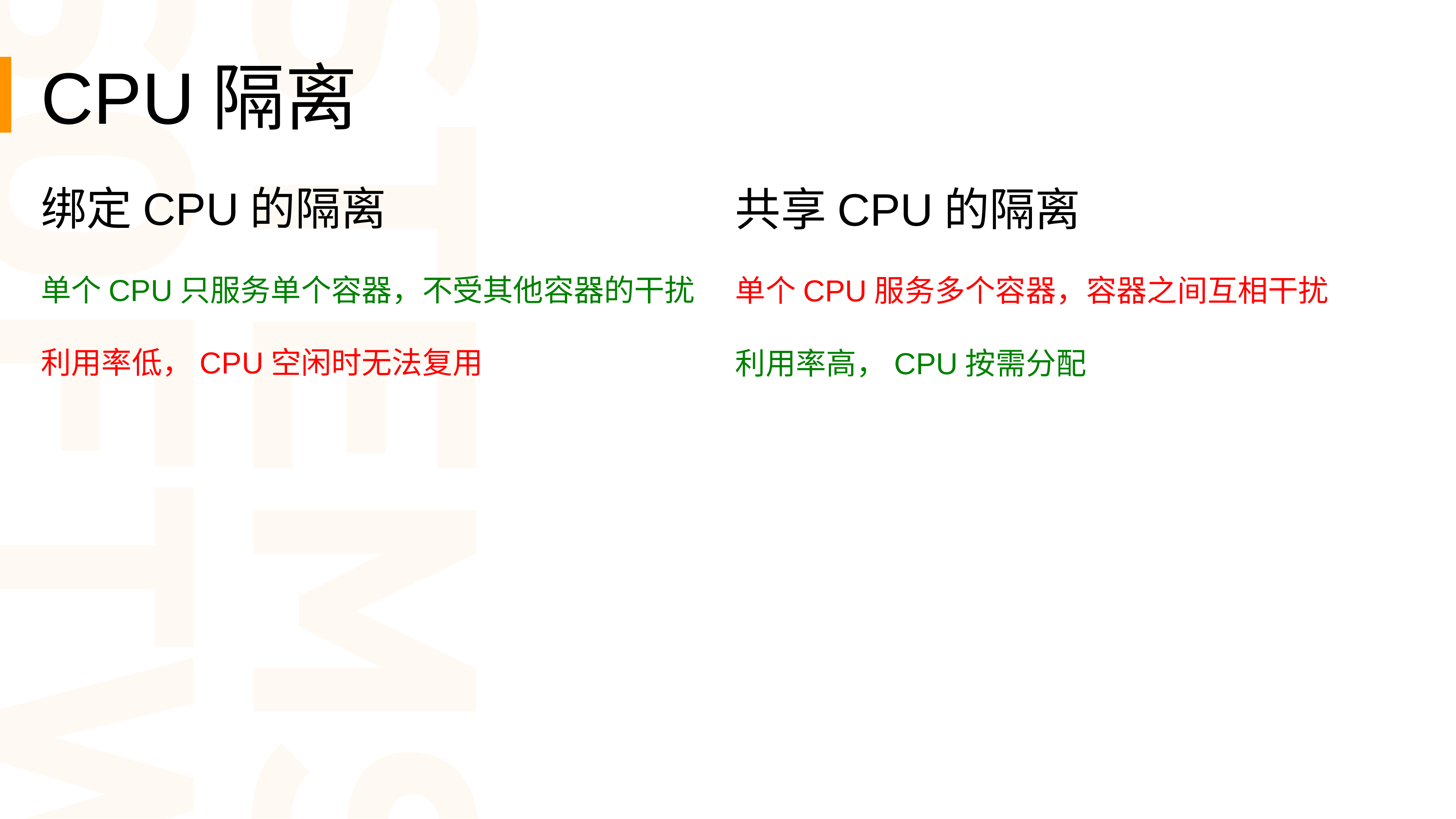

CPU隔离

绑定CPU的隔离

单个CPU只服务单个容器，不受其他容器的干扰

利用率低，CPU空闲时无法复用

共享CPU的隔离

单个CPU服务多个容器，容器之间互相干扰

利用率高，CPU按需分配